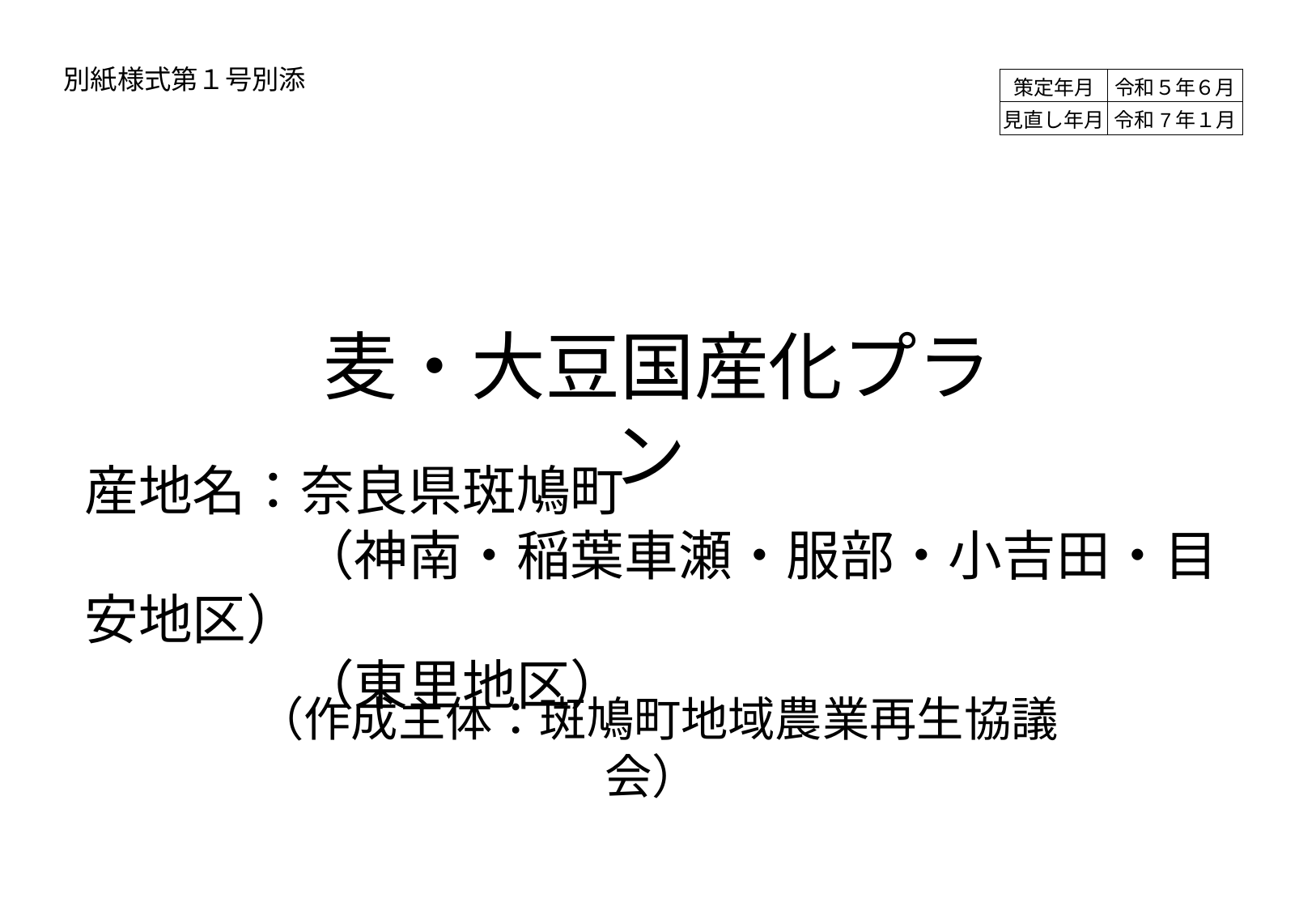

別紙様式第１号別添
| 策定年月 | 令和５年６月 |
| --- | --- |
| 見直し年月 | 令和7年１月 |
麦・大豆国産化プラン
産地名：奈良県斑鳩町
　　　　（神南・稲葉車瀬・服部・小吉田・目安地区）
　　　　（東里地区）
（作成主体：斑鳩町地域農業再生協議会）